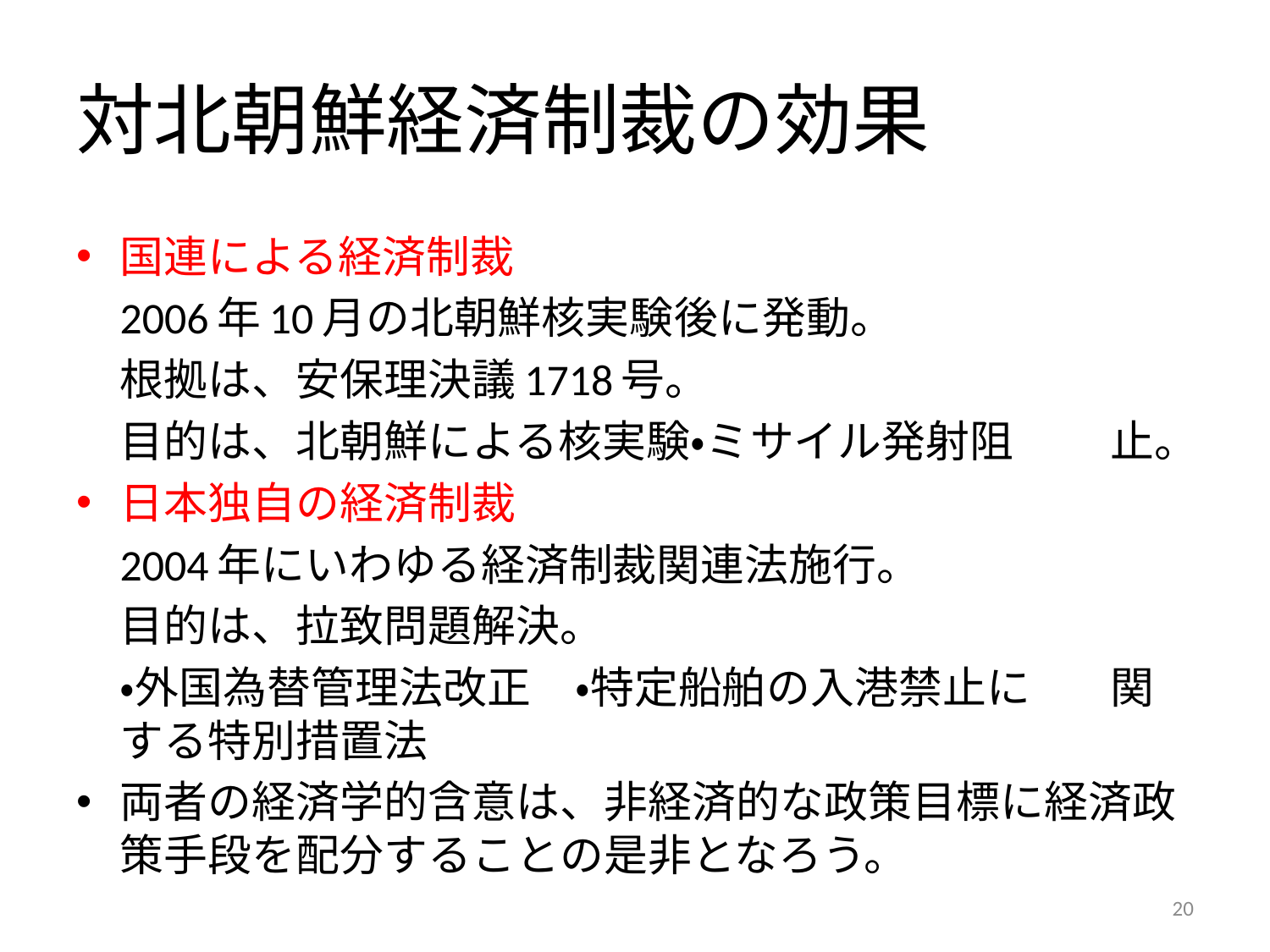

# 対北朝鮮経済制裁の効果
国連による経済制裁
		2006年10月の北朝鮮核実験後に発動。
		根拠は、安保理決議1718号。
		目的は、北朝鮮による核実験・ミサイル発射阻	止。
日本独自の経済制裁
		2004年にいわゆる経済制裁関連法施行。
		目的は、拉致問題解決。
		・外国為替管理法改正　・特定船舶の入港禁止に	関する特別措置法
両者の経済学的含意は、非経済的な政策目標に経済政策手段を配分することの是非となろう。
20